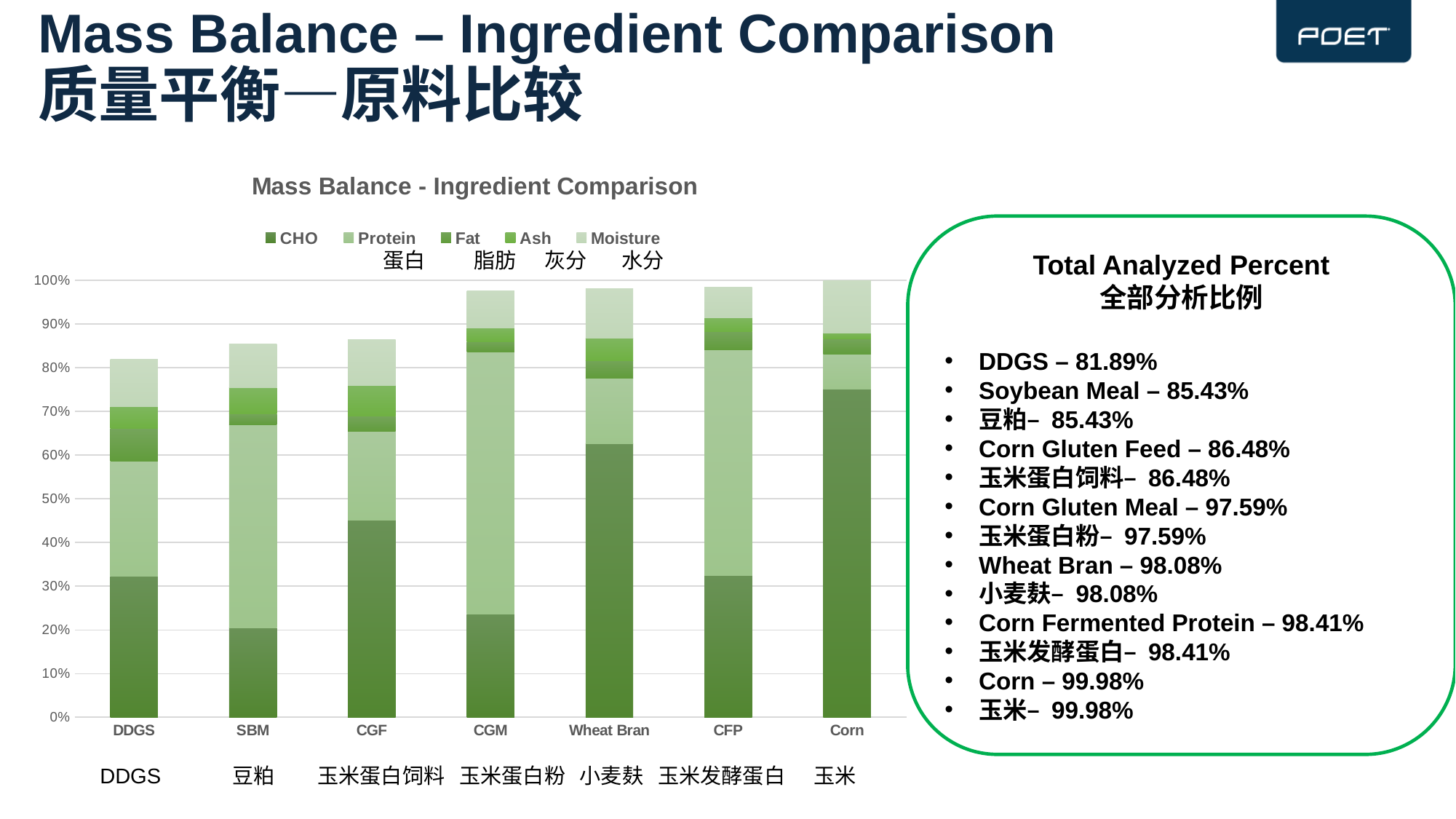

# Mass Balance – Ingredient Comparison 质量平衡—原料比较

### Chart: Mass Balance - Ingredient Comparison

| Category | CHO | Protein | Fat | Ash | Moisture |
|---|---|---|---|---|---|
| DDGS | 0.3230893002548937 | 0.2634142961735417 | 0.07427043782812501 | 0.050302420361729154 | 0.10785013364679166 |
| SBM | 0.20529000000000003 | 0.4635 | 0.0252 | 0.0603 | 0.1 |
| CGF | 0.451023 | 0.202938 | 0.03576 | 0.0691062 | 0.106 |
| CGM | 0.23618482000000002 | 0.599849 | 0.0238108 | 0.031869839999999997 | 0.0842 |
| Wheat Bran | 0.6260425 | 0.15087499999999998 | 0.0399375 | 0.051475 | 0.1125 |
| CFP | 0.32460697219340434 | 0.5160866836875 | 0.04158859981629166 | 0.03206797815583333 | 0.0697535512291875 |
| Corn | 0.7514320000000002 | 0.07919999999999999 | 0.035112000000000004 | 0.014080000000000002 | 0.12 |
Total Analyzed Percent
全部分析比例

DDGS – 81.89%
Soybean Meal – 85.43%
豆粕– 85.43%
Corn Gluten Feed – 86.48%
玉米蛋白饲料– 86.48%
Corn Gluten Meal – 97.59%
玉米蛋白粉– 97.59%
Wheat Bran – 98.08%
小麦麸– 98.08%
Corn Fermented Protein – 98.41%
玉米发酵蛋白– 98.41%
Corn – 99.98%
玉米– 99.98%
DDGS           豆粕         玉米蛋白饲料   玉米蛋白粉   小麦麸   玉米发酵蛋白      玉米